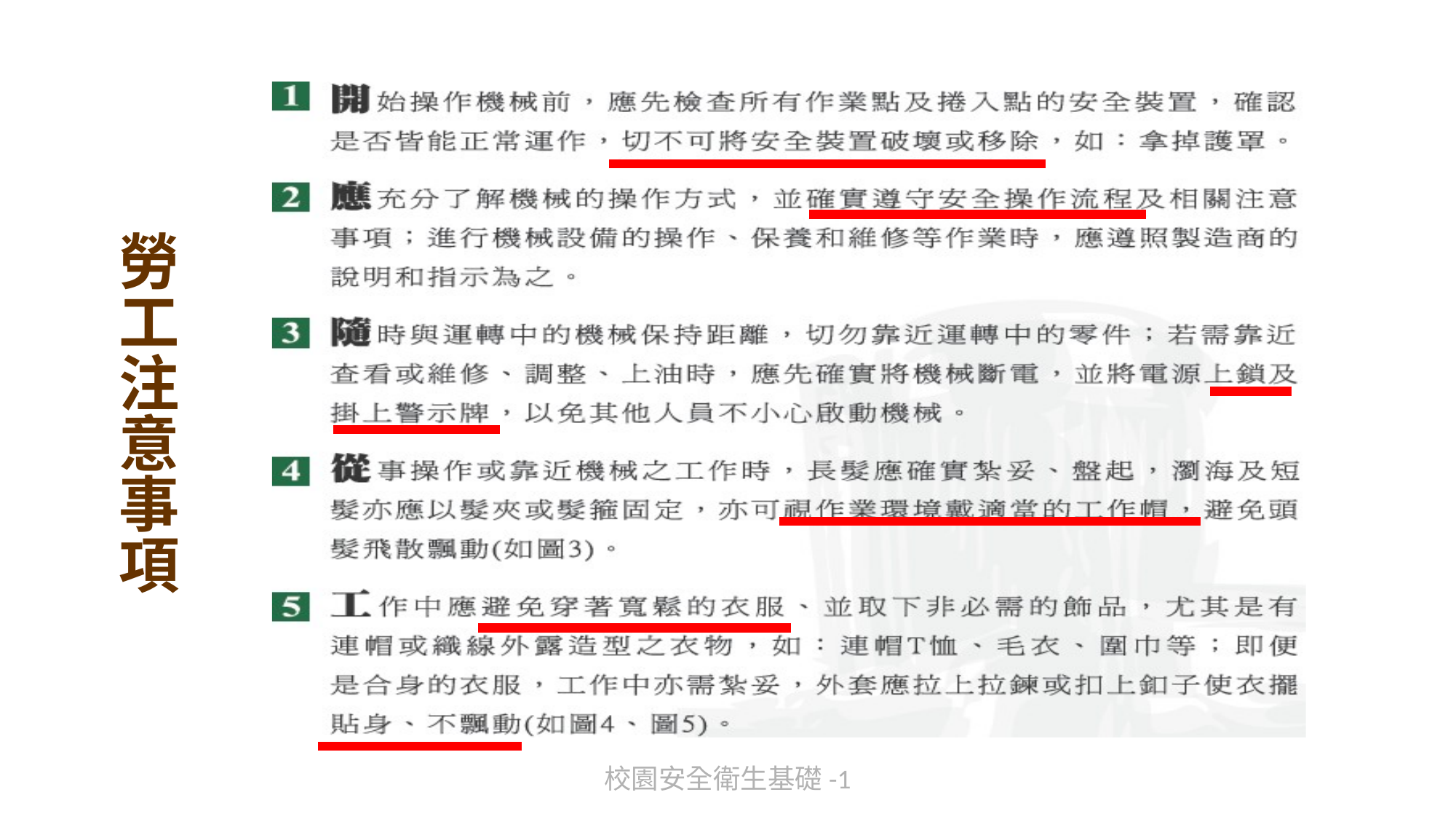

勞 工 注 意 事 項

校園安全衛生基礎-1
173